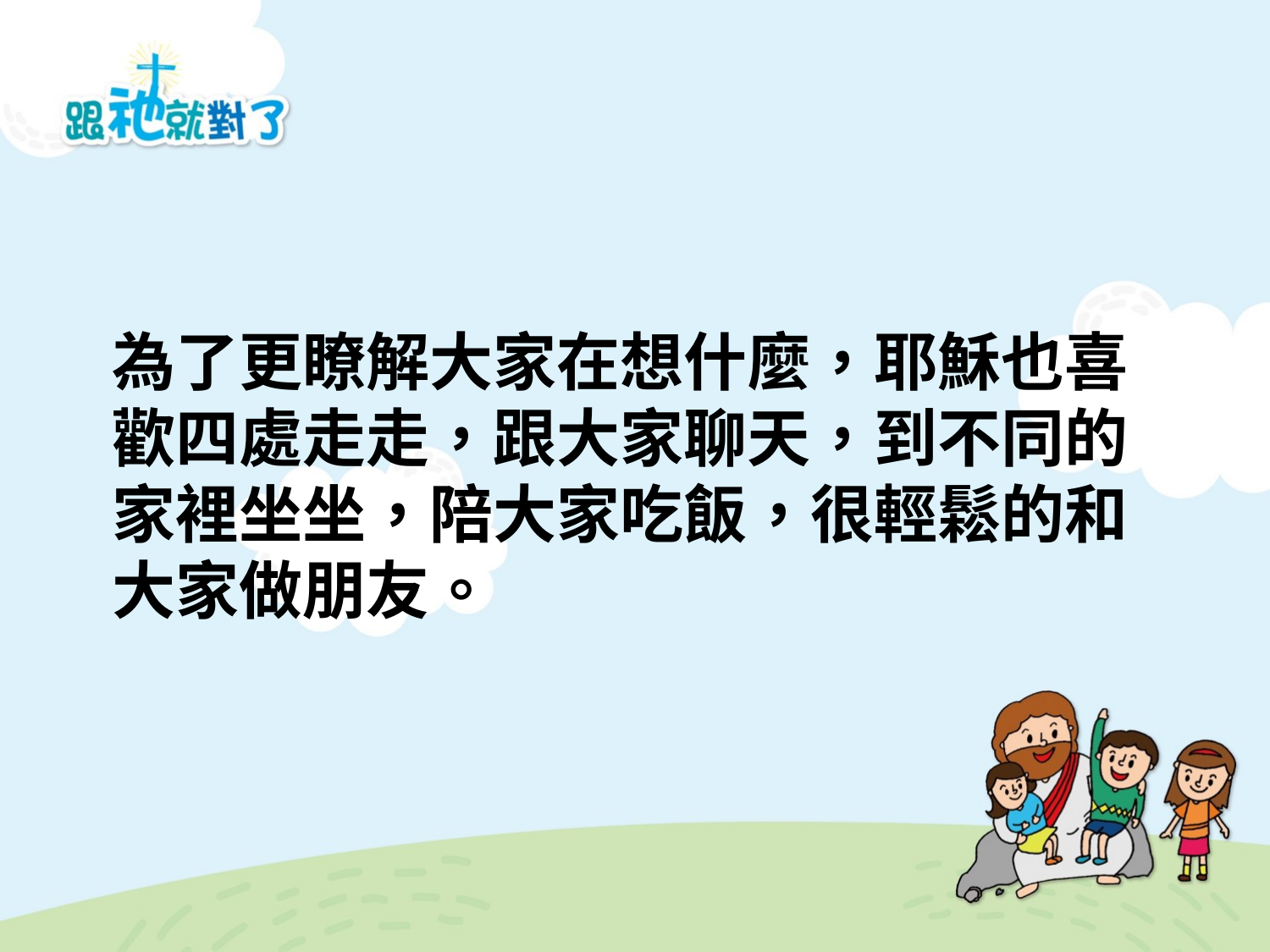

為了更瞭解大家在想什麼，耶穌也喜歡四處走走，跟大家聊天，到不同的家裡坐坐，陪大家吃飯，很輕鬆的和大家做朋友。